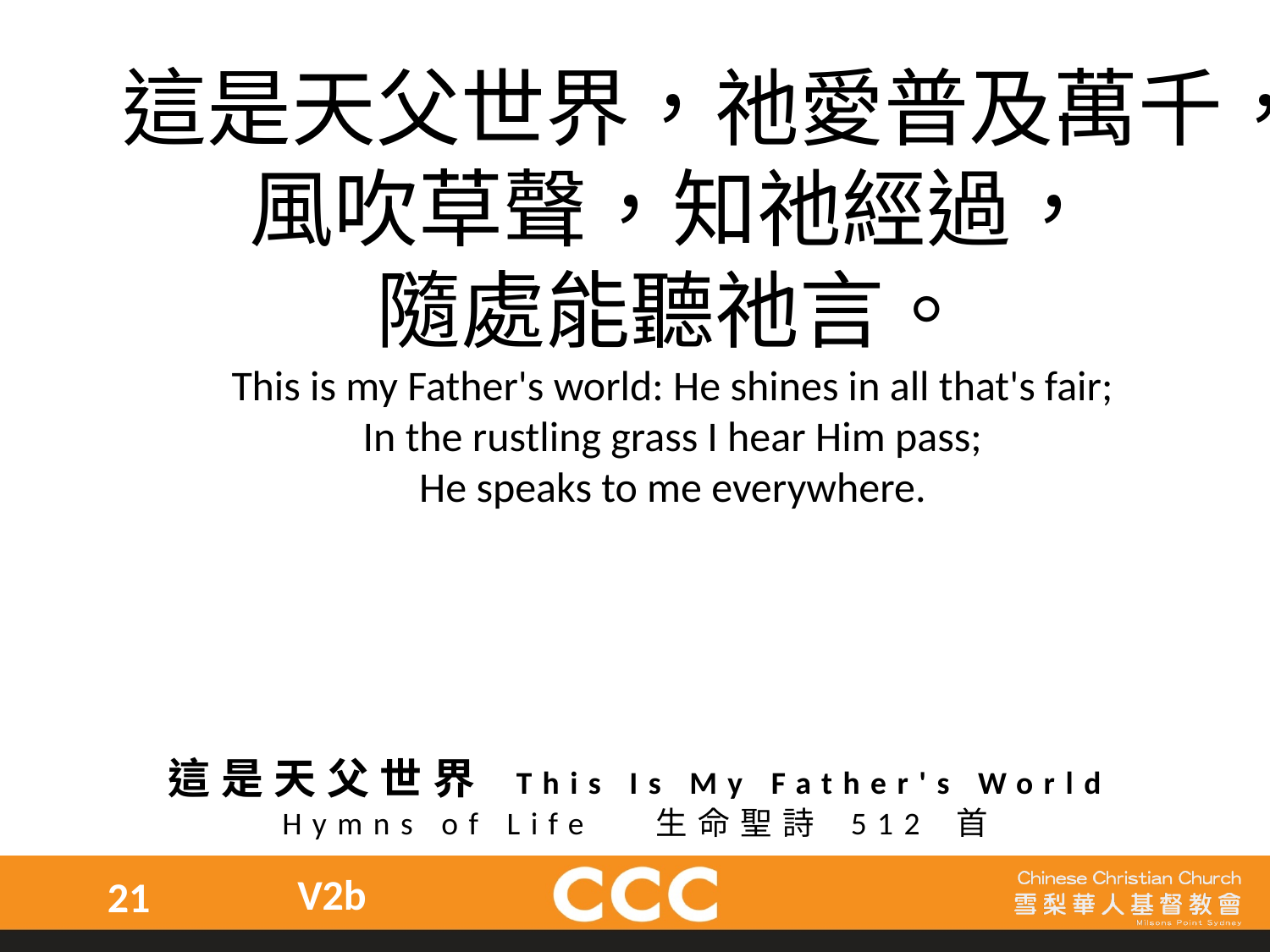

這是天父世界，祂愛普及萬千，
風吹草聲，知祂經過，
隨處能聽祂言。
This is my Father's world: He shines in all that's fair;
In the rustling grass I hear Him pass;
He speaks to me everywhere.
這是天父世界 This Is My Father's World
Hymns of Life   生命聖詩 512 首
V2b
21